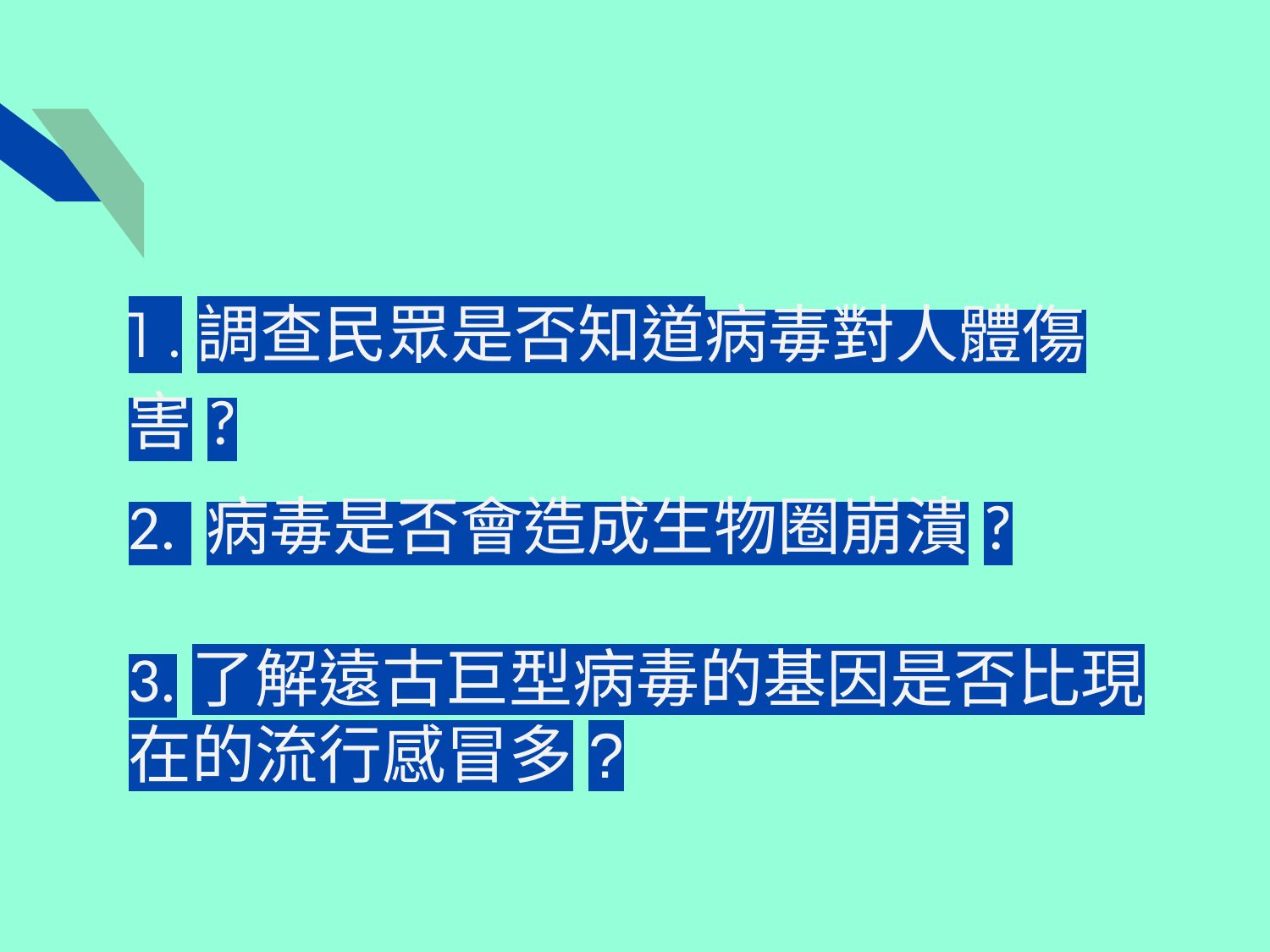

# 斯雌ㄍ...........ㄨㄨㄣㄨ.........ㄉㄎ
1 .調查民眾是否知道病毒對人體傷害?
2. 病毒是否會造成生物圈崩潰?

3.了解遠古巨型病毒的基因是否比現在的流行感冒多?